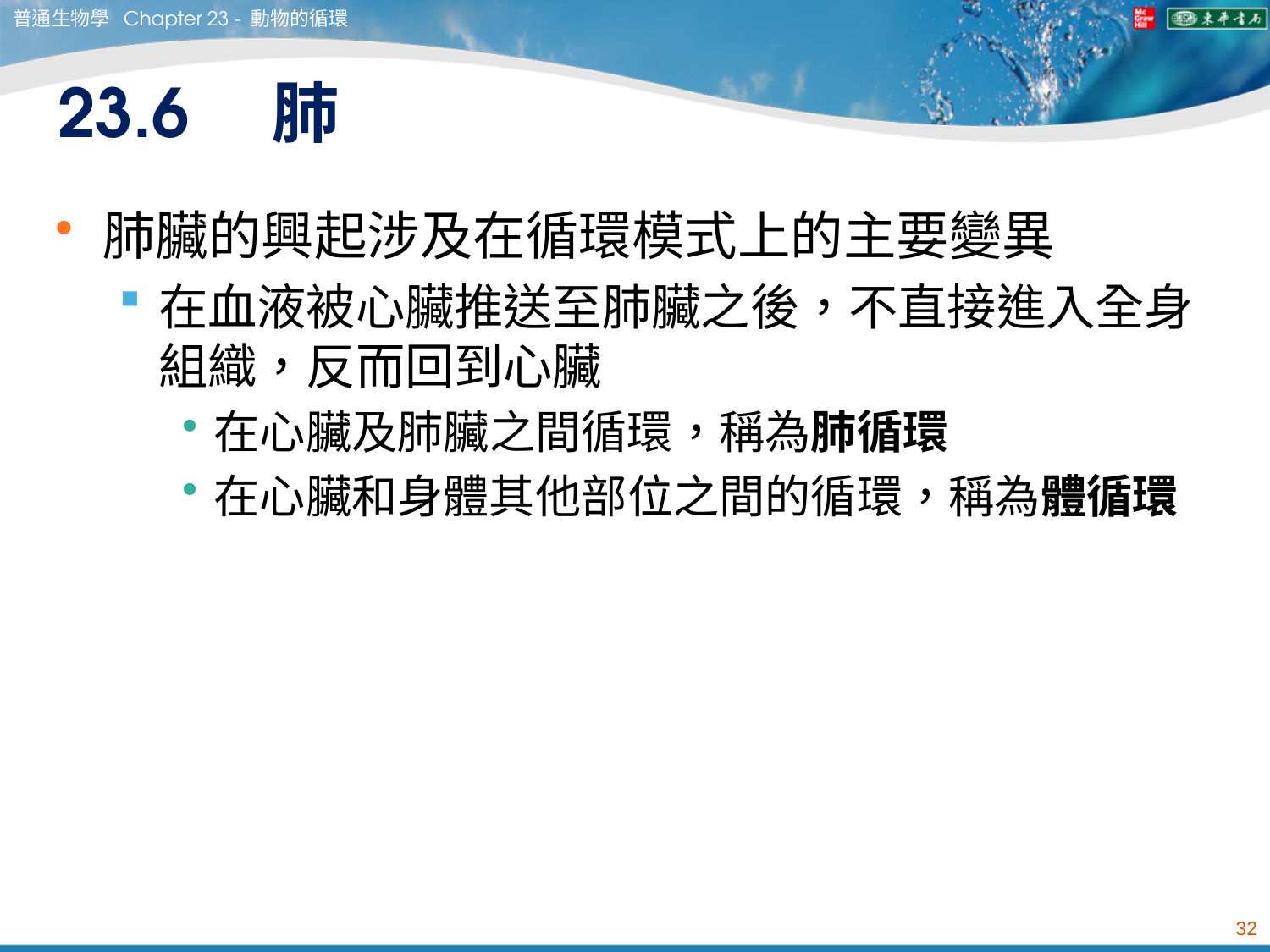

普通生物學  Chapter 23 - 動物的循環
# 23.6　肺
肺臟的興起涉及在循環模式上的主要變異
在血液被心臟推送至肺臟之後，不直接進入全身組織，反而回到心臟
在心臟及肺臟之間循環，稱為肺循環
在心臟和身體其他部位之間的循環，稱為體循環
32